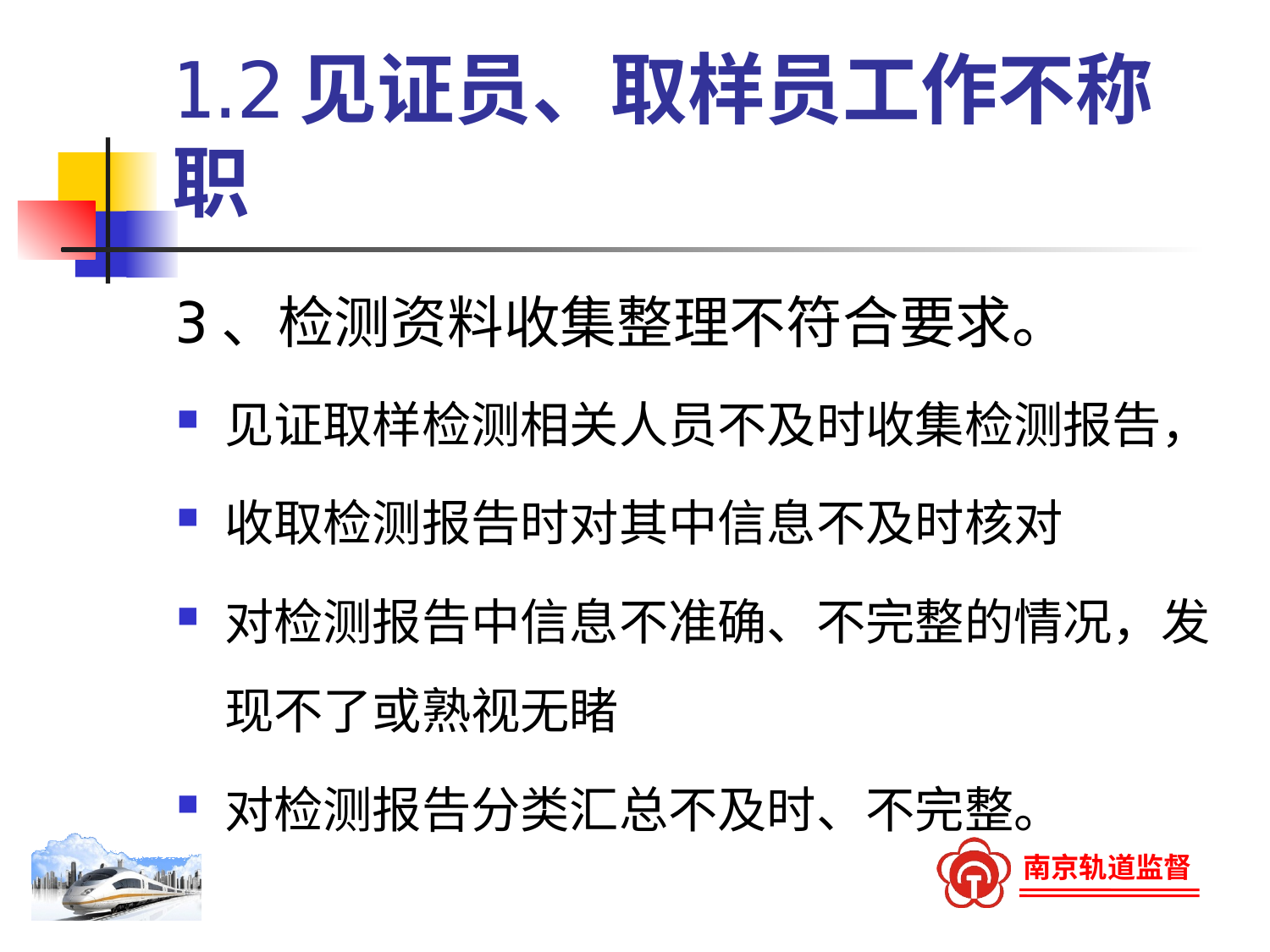

# 1.2见证员、取样员工作不称职
3、检测资料收集整理不符合要求。
见证取样检测相关人员不及时收集检测报告，
收取检测报告时对其中信息不及时核对
对检测报告中信息不准确、不完整的情况，发现不了或熟视无睹
对检测报告分类汇总不及时、不完整。